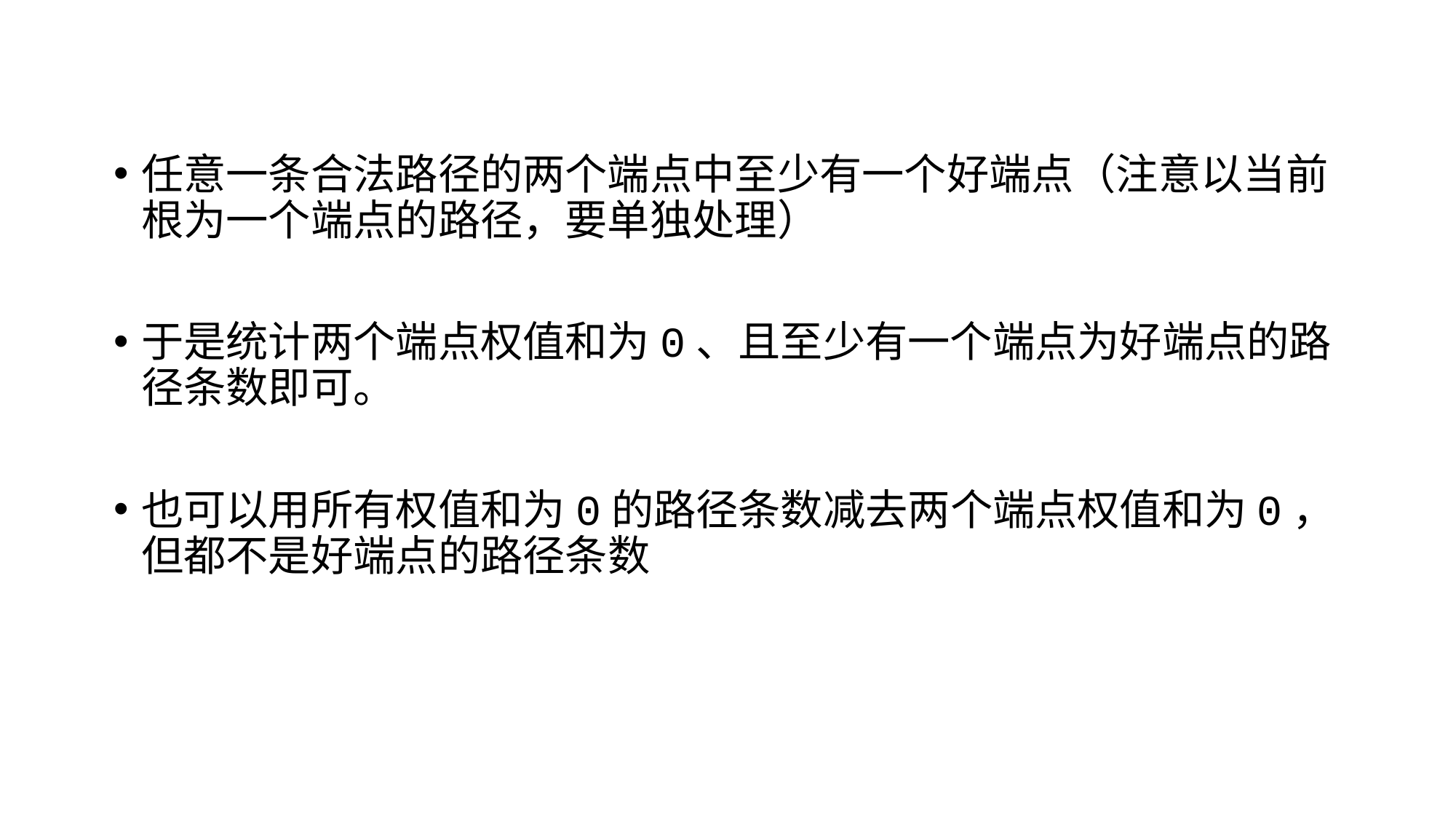

任意一条合法路径的两个端点中至少有一个好端点（注意以当前根为一个端点的路径，要单独处理）

于是统计两个端点权值和为0、且至少有一个端点为好端点的路径条数即可。

也可以用所有权值和为0的路径条数减去两个端点权值和为0，但都不是好端点的路径条数